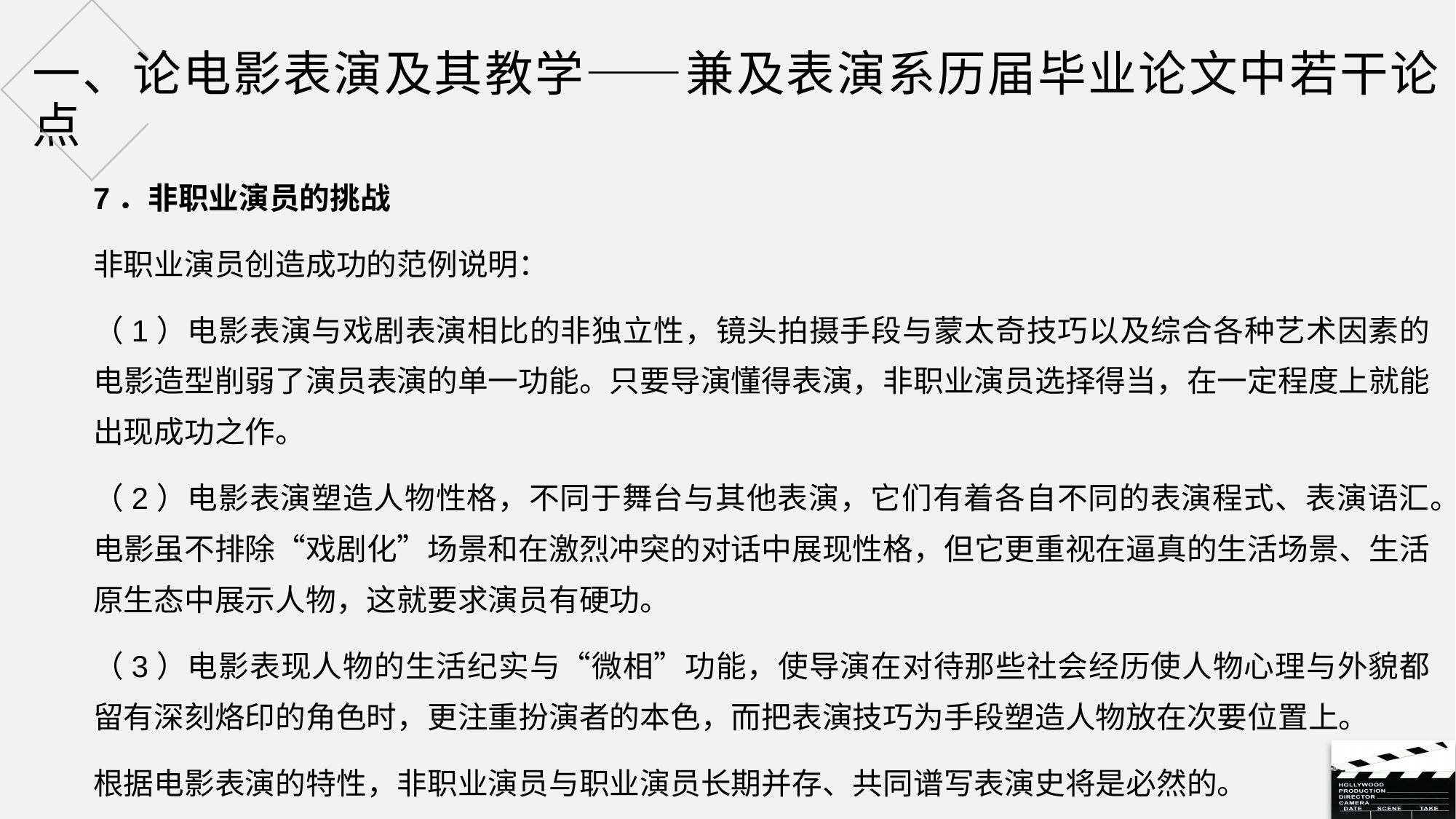

# 一、论电影表演及其教学——兼及表演系历届毕业论文中若干论点
7．非职业演员的挑战
非职业演员创造成功的范例说明：
（1）电影表演与戏剧表演相比的非独立性，镜头拍摄手段与蒙太奇技巧以及综合各种艺术因素的电影造型削弱了演员表演的单一功能。只要导演懂得表演，非职业演员选择得当，在一定程度上就能出现成功之作。
（2）电影表演塑造人物性格，不同于舞台与其他表演，它们有着各自不同的表演程式、表演语汇。电影虽不排除“戏剧化”场景和在激烈冲突的对话中展现性格，但它更重视在逼真的生活场景、生活原生态中展示人物，这就要求演员有硬功。
（3）电影表现人物的生活纪实与“微相”功能，使导演在对待那些社会经历使人物心理与外貌都留有深刻烙印的角色时，更注重扮演者的本色，而把表演技巧为手段塑造人物放在次要位置上。
根据电影表演的特性，非职业演员与职业演员长期并存、共同谱写表演史将是必然的。